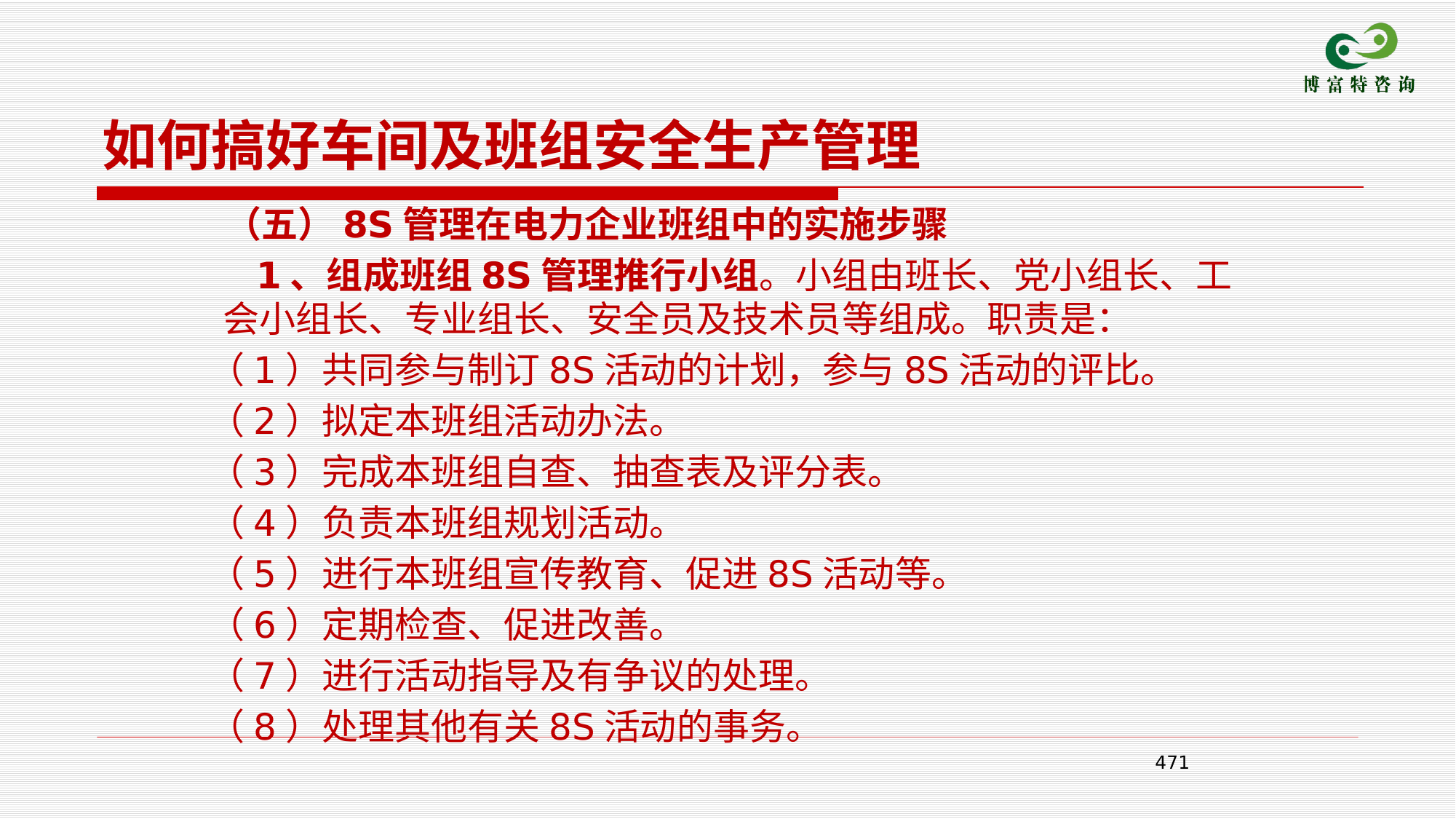

如何搞好车间及班组安全生产管理
      （五）8S管理在电力企业班组中的实施步骤
       1、组成班组8S管理推行小组。小组由班长、党小组长、工会小组长、专业组长、安全员及技术员等组成。职责是：
    （1）共同参与制订8S活动的计划，参与8S活动的评比。
    （2）拟定本班组活动办法。
    （3）完成本班组自查、抽查表及评分表。
    （4）负责本班组规划活动。
    （5）进行本班组宣传教育、促进8S活动等。
    （6）定期检查、促进改善。
    （7）进行活动指导及有争议的处理。
    （8）处理其他有关8S活动的事务。

471